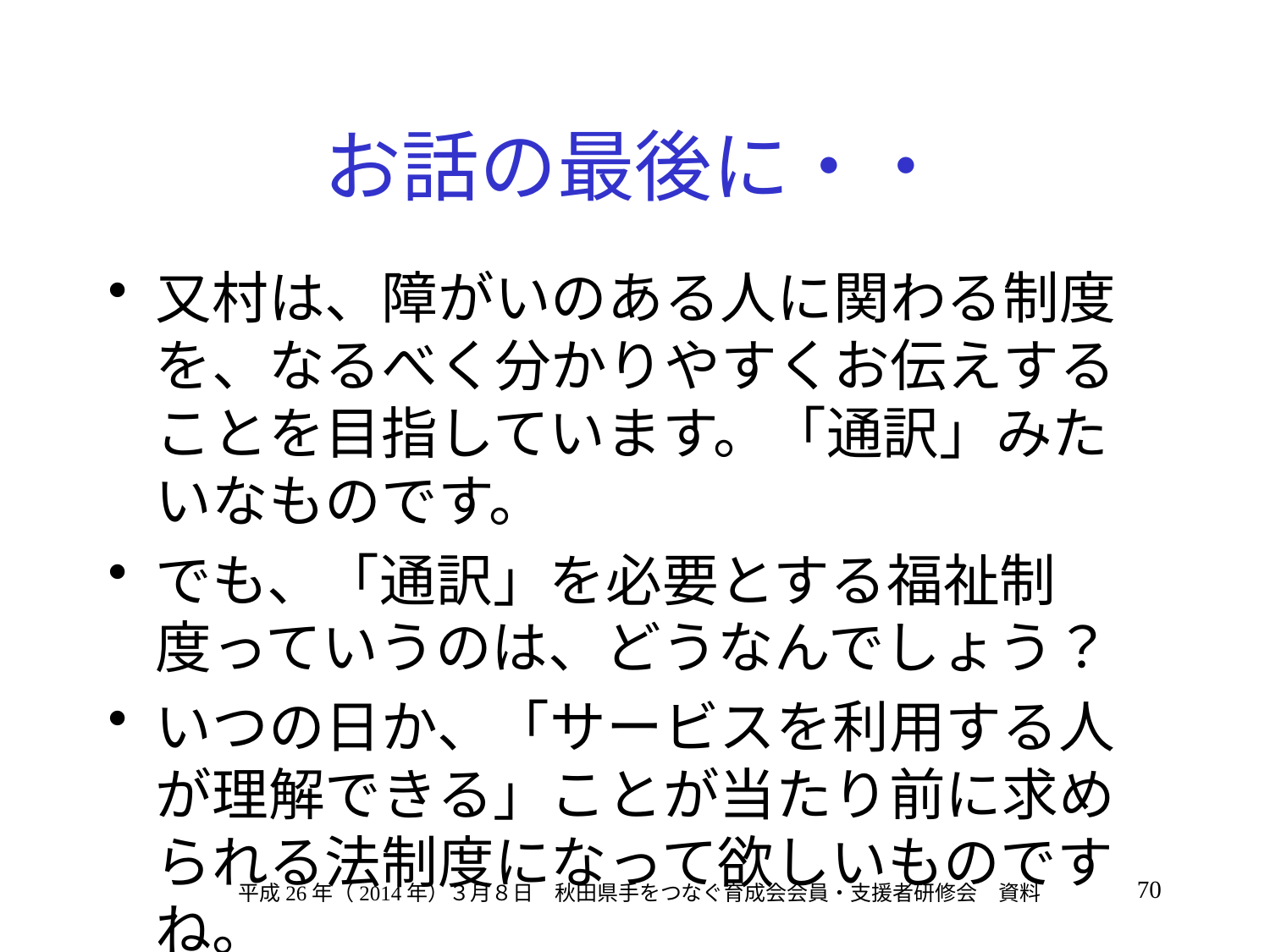

# お話の最後に・・
又村は、障がいのある人に関わる制度を、なるべく分かりやすくお伝えすることを目指しています。「通訳」みたいなものです。
でも、「通訳」を必要とする福祉制度っていうのは、どうなんでしょう？
いつの日か、「サービスを利用する人が理解できる」ことが当たり前に求められる法制度になって欲しいものですね。
70